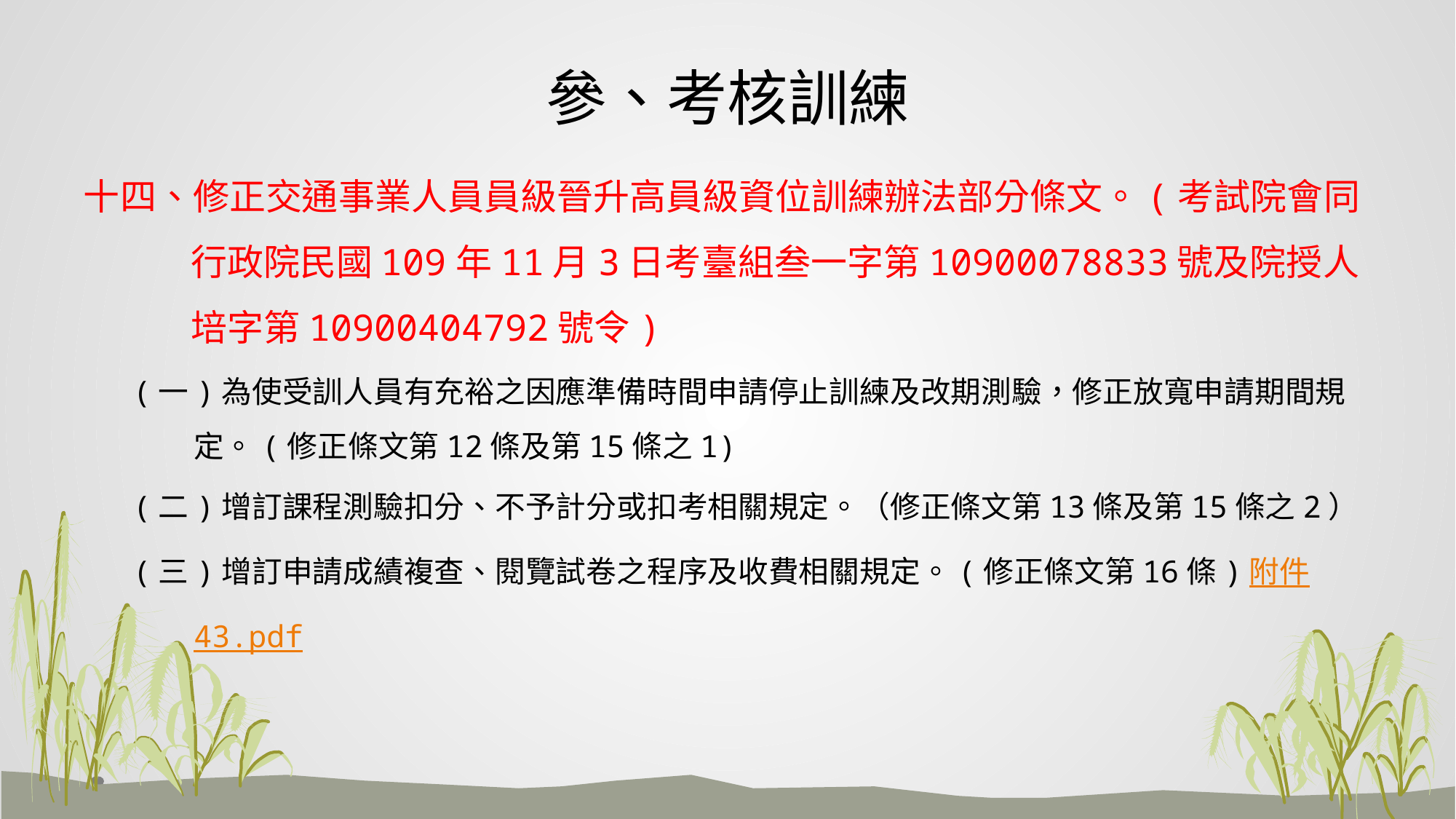

# 參、考核訓練
十四、修正交通事業人員員級晉升高員級資位訓練辦法部分條文。(考試院會同行政院民國109年11月3日考臺組叁一字第10900078833號及院授人培字第10900404792號令)
(一)為使受訓人員有充裕之因應準備時間申請停止訓練及改期測驗，修正放寬申請期間規定。(修正條文第12條及第15條之1)
(二)增訂課程測驗扣分、不予計分或扣考相關規定。（修正條文第13條及第15條之2）
(三)增訂申請成績複查、閱覽試卷之程序及收費相關規定。(修正條文第16條)附件43.pdf